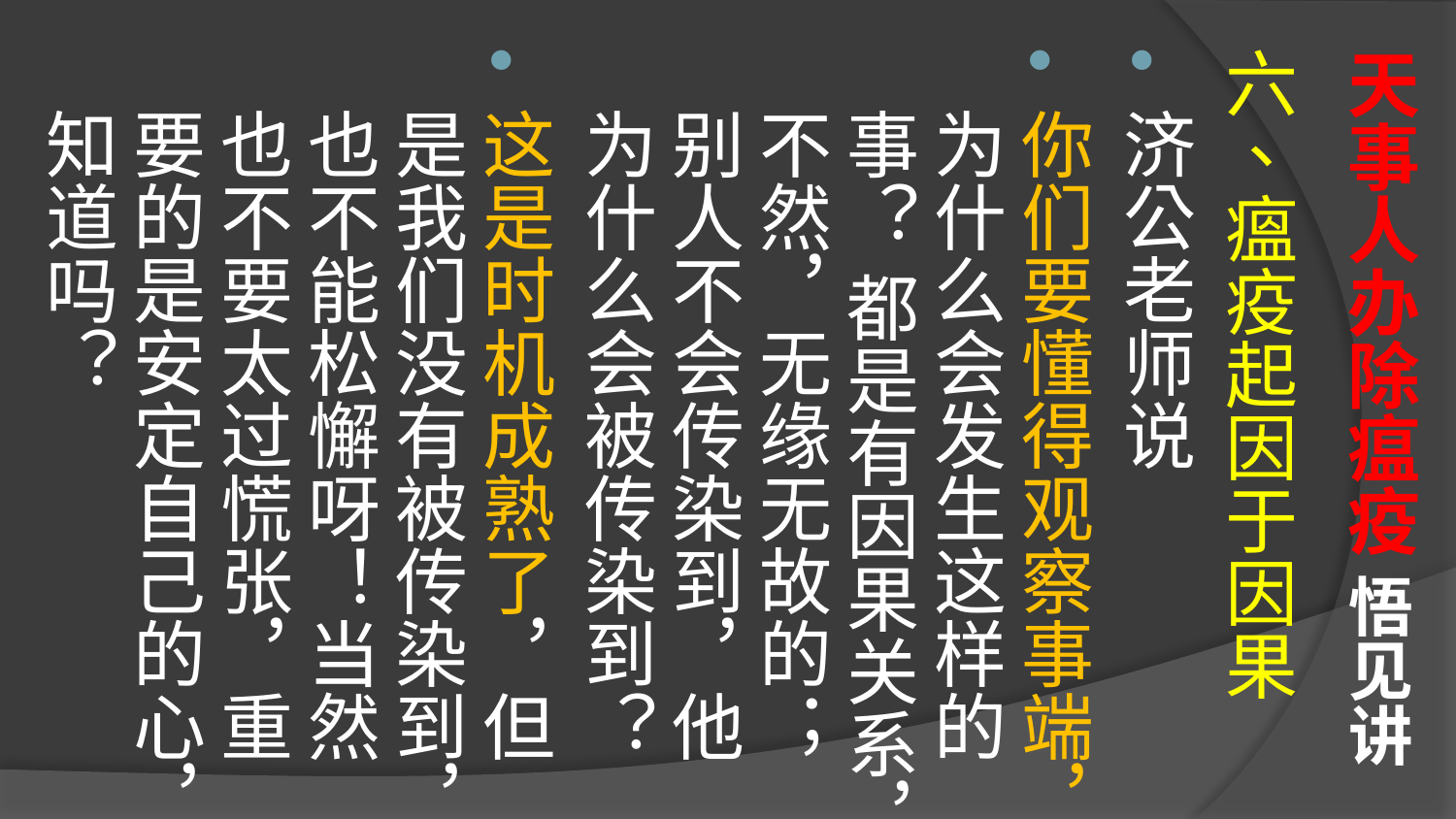

# 天事人办除瘟疫 悟见讲
六、瘟疫起因于因果
济公老师说
你们要懂得观察事端，为什么会发生这样的事？ 都是有因果关系，不然，无缘无故的；别人不会传染到，他为什么会被传染到？
这是时机成熟了，但是我们没有被传染到，也不能松懈呀！当然也不要太过慌张，重要的是安定自己的心，知道吗？